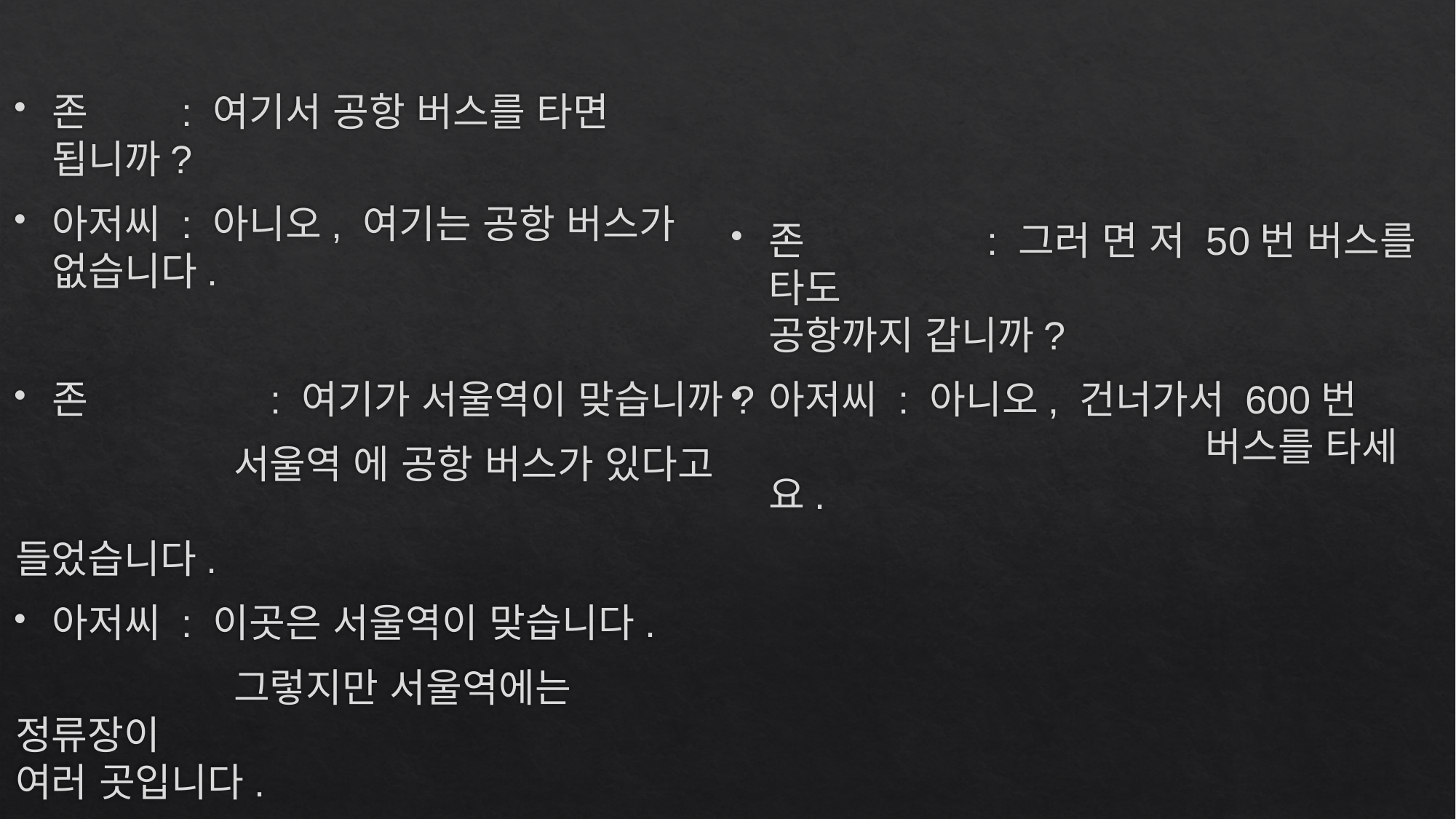

존	 : 여기서 공항 버스를 타면 됩니까?
아저씨 : 아니오, 여기는 공항 버스가 없습니다.

존		: 여기가 서울역이 맞습니까?
		서울역 에 공항 버스가 있다고 					들었습니다.
아저씨 : 이곳은 서울역이 맞습니다.
		그렇지만 서울역에는 정류장이 					여러 곳입니다.

존		: 그러 면 저 50번 버스를 타도 					공항까지 갑니까?
아저씨 : 아니오, 건너가서 600번 					버스를 타세 요.